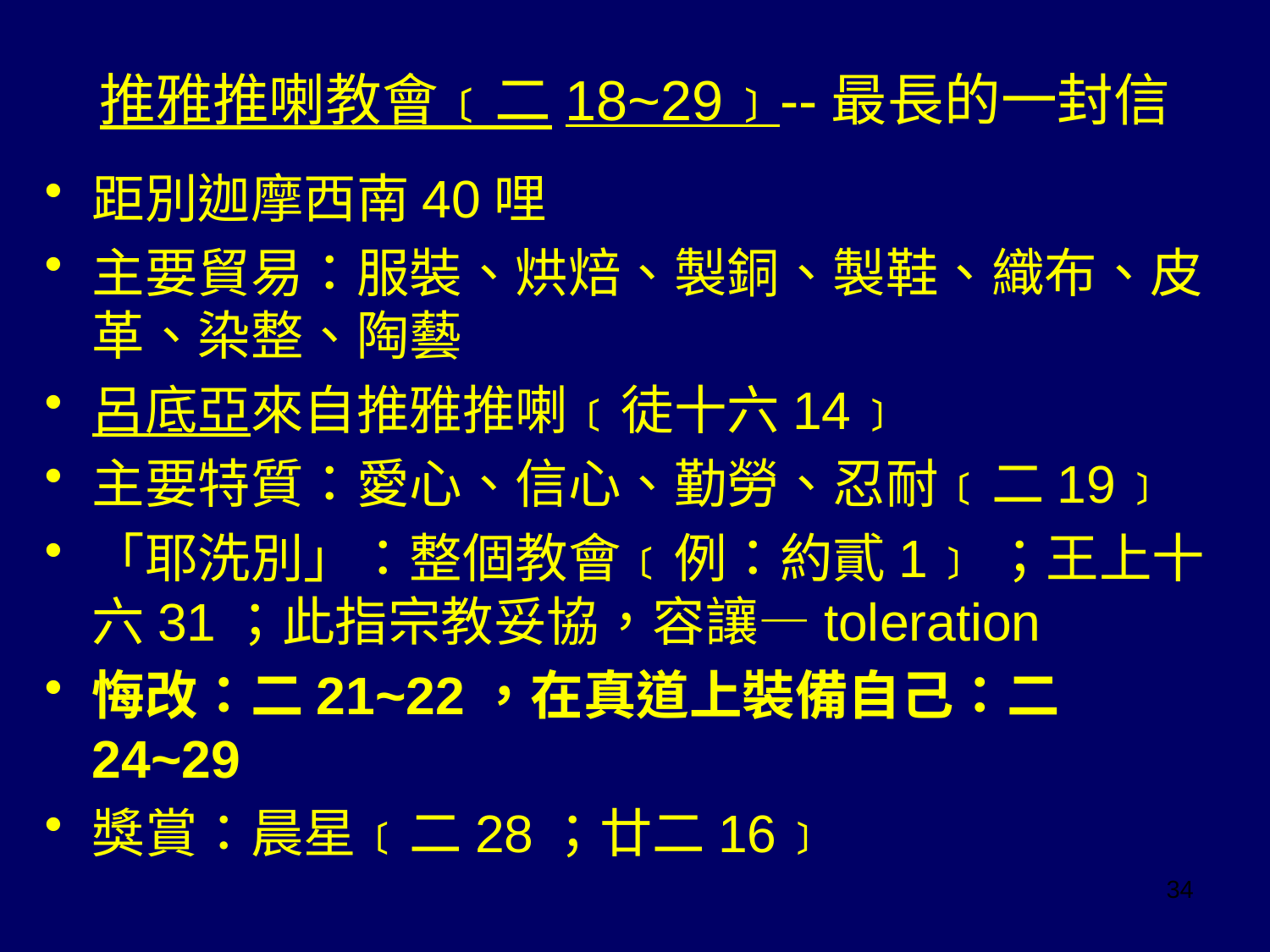

# 推雅推喇教會﹝二18~29﹞--最長的一封信
距別迦摩西南40哩
主要貿易：服裝、烘焙、製銅、製鞋、織布、皮革、染整、陶藝
呂底亞來自推雅推喇﹝徒十六14﹞
主要特質：愛心、信心、勤勞、忍耐﹝二19﹞
「耶洗別」：整個教會﹝例：約貳1﹞；王上十六31；此指宗教妥協，容讓—toleration
悔改：二21~22，在真道上裝備自己：二24~29
獎賞：晨星﹝二28；廿二16﹞
34